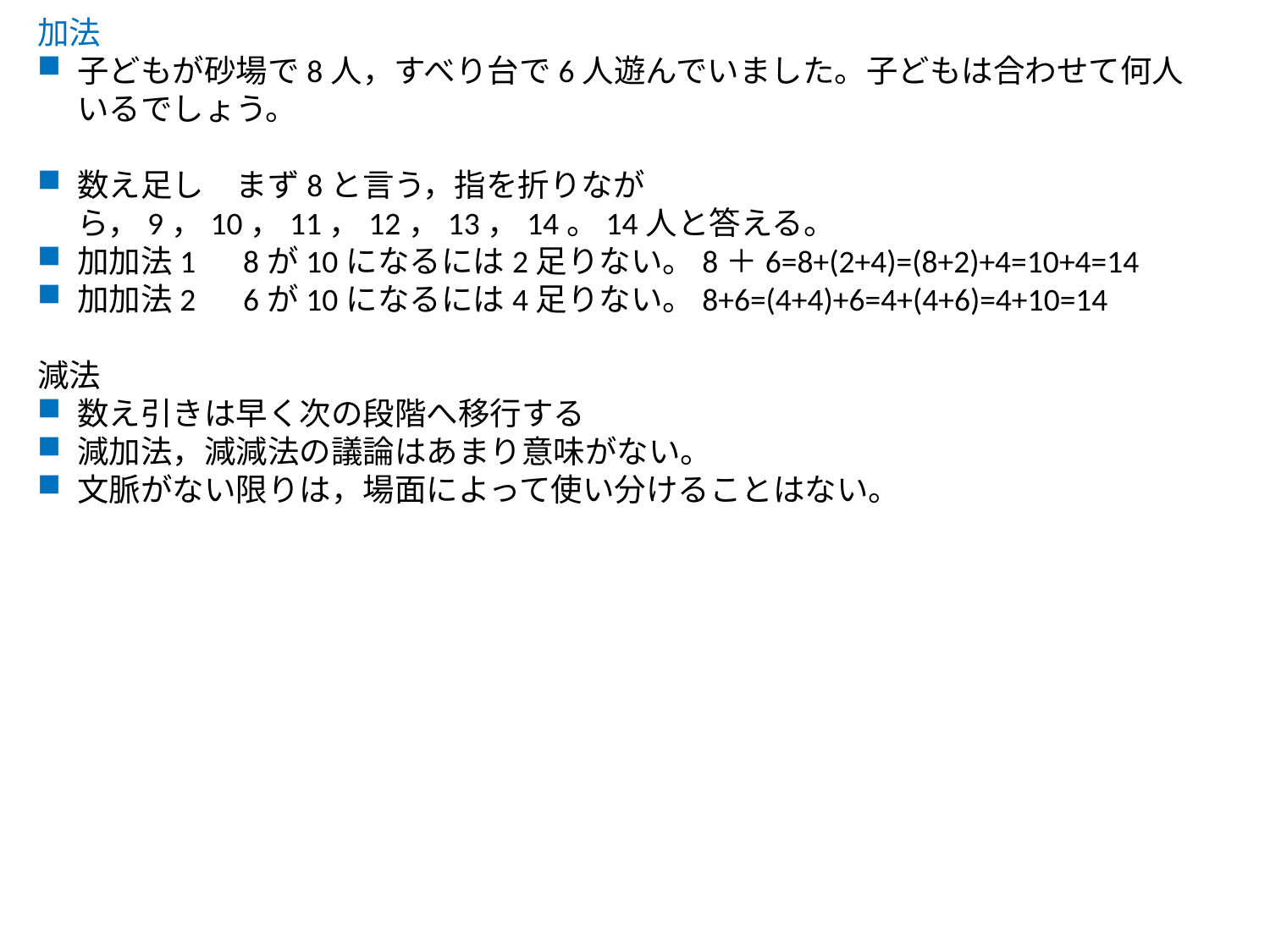

加法
子どもが砂場で8人，すべり台で6人遊んでいました。子どもは合わせて何人いるでしょう。

数え足し　まず8と言う，指を折りながら，9，10，11，12，13，14。14人と答える。
加加法1　8が10になるには2足りない。8＋6=8+(2+4)=(8+2)+4=10+4=14
加加法2　6が10になるには4足りない。8+6=(4+4)+6=4+(4+6)=4+10=14

減法
数え引きは早く次の段階へ移行する
減加法，減減法の議論はあまり意味がない。
文脈がない限りは，場面によって使い分けることはない。